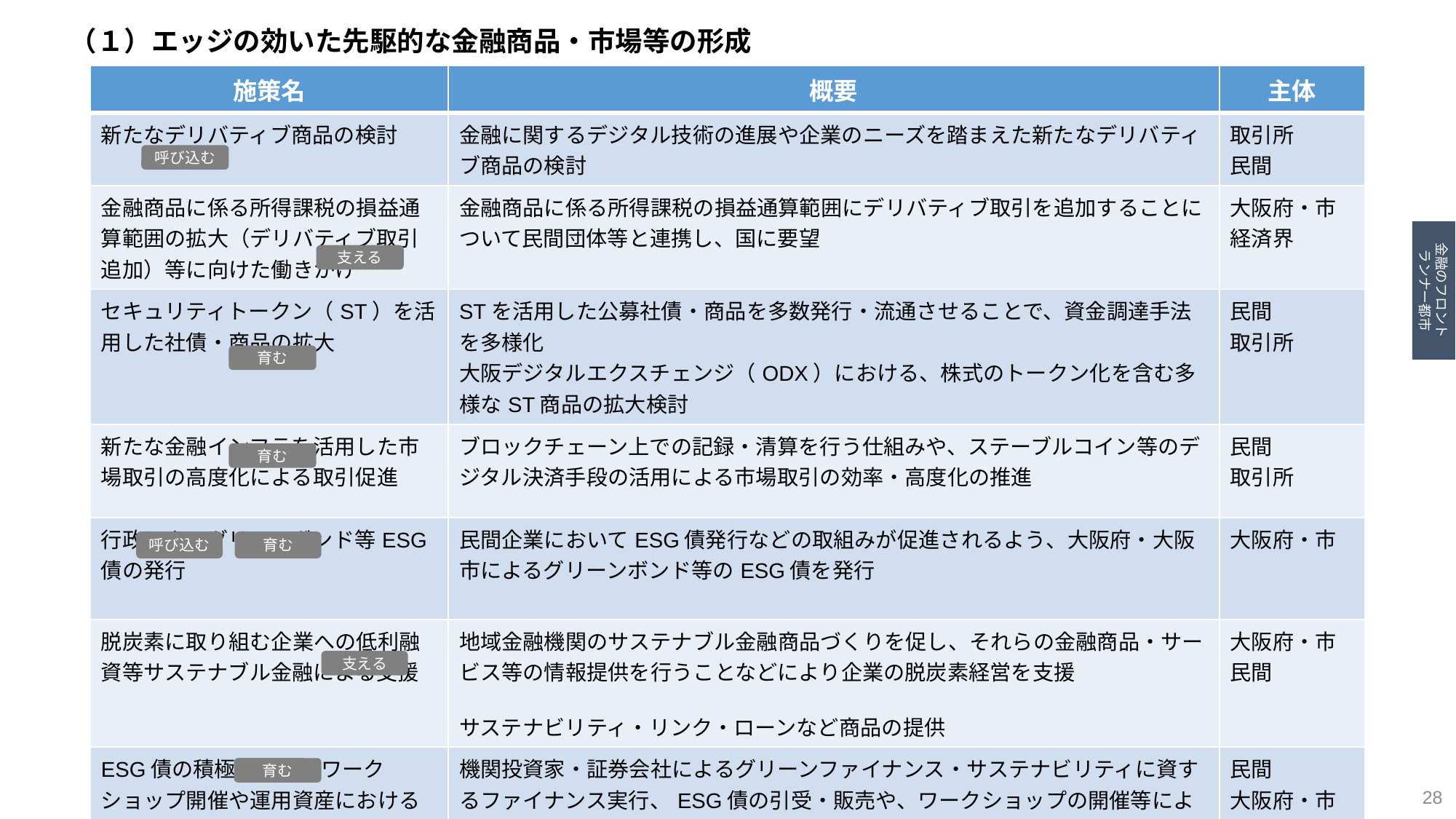

（１）エッジの効いた先駆的な金融商品・市場等の形成
| 施策名 | 概要 | 主体 |
| --- | --- | --- |
| 新たなデリバティブ商品の検討 | 金融に関するデジタル技術の進展や企業のニーズを踏まえた新たなデリバティブ商品の検討 | 取引所 民間 |
| 金融商品に係る所得課税の損益通算範囲の拡大（デリバティブ取引追加）等に向けた働きかけ | 金融商品に係る所得課税の損益通算範囲にデリバティブ取引を追加することについて民間団体等と連携し、国に要望 | 大阪府・市 経済界 |
| セキュリティトークン（ST）を活用した社債・商品の拡大 | STを活用した公募社債・商品を多数発行・流通させることで、資金調達手法を多様化 大阪デジタルエクスチェンジ（ODX）における、株式のトークン化を含む多様なST商品の拡大検討 | 民間 取引所 |
| 新たな金融インフラを活用した市場取引の高度化による取引促進 | ブロックチェーン上での記録・清算を行う仕組みや、ステーブルコイン等のデジタル決済手段の活用による市場取引の効率・高度化の推進 | 民間 取引所 |
| 行政によるグリーンボンド等ESG債の発行 | 民間企業においてESG債発行などの取組みが促進されるよう、大阪府・大阪市によるグリーンボンド等のESG債を発行 | 大阪府・市 |
| 脱炭素に取り組む企業への低利融資等サステナブル金融による支援 | 地域金融機関のサステナブル金融商品づくりを促し、それらの金融商品・サービス等の情報提供を行うことなどにより企業の脱炭素経営を支援 サステナビリティ・リンク・ローンなど商品の提供 | 大阪府・市 民間 |
| ESG債の積極的引受、ワークショップ開催や運用資産におけるSDGs重視を通じた発行支援 | 機関投資家・証券会社によるグリーンファイナンス・サステナビリティに資するファイナンス実行、ESG債の引受・販売や、ワークショップの開催等により民間企業のSDGs債発行を支援 | 民間 大阪府・市 |
呼び込む
金融のフロント
ランナー都市
支える
育む
育む
育む
呼び込む
支える
育む
28